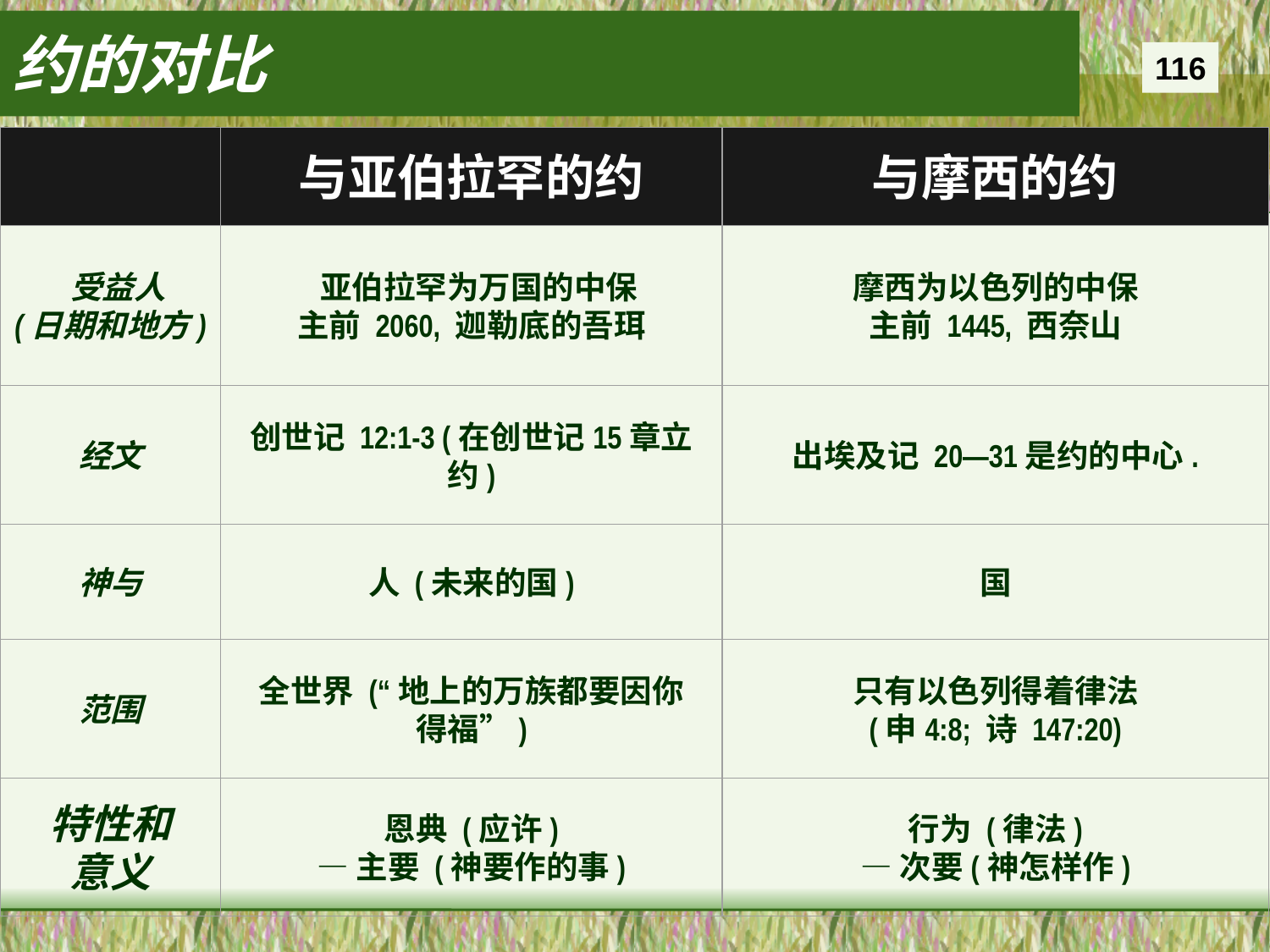

约的对比
116

与亚伯拉罕的约

与摩西的约

 受益人
(日期和地方)

 亚伯拉罕为万国的中保
主前 2060, 迦勒底的吾珥

摩西为以色列的中保
主前 1445, 西奈山

经文

创世记 12:1-3 (在创世记15章立约)

出埃及记 20—31是约的中心.

神与

人 (未来的国)

国

范围

全世界 (“地上的万族都要因你
得福”)

只有以色列得着律法
(申4:8; 诗 147:20)

特性和
意义

恩典 (应许)
—主要 (神要作的事)

行为 (律法)
—次要(神怎样作)